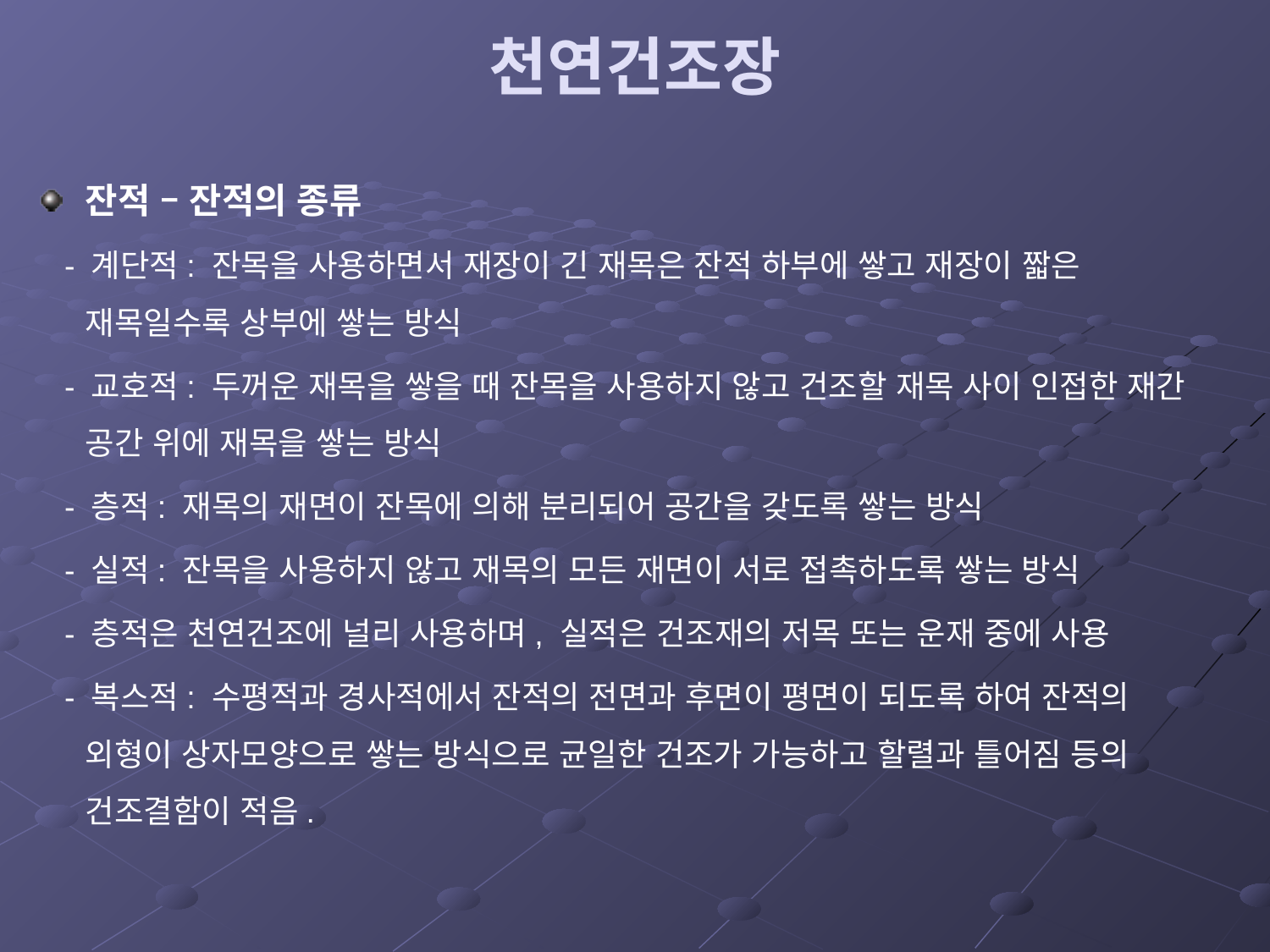

# 천연건조장
잔적 – 잔적의 종류
   - 계단적: 잔목을 사용하면서 재장이 긴 재목은 잔적 하부에 쌓고 재장이 짧은 재목일수록 상부에 쌓는 방식
   - 교호적: 두꺼운 재목을 쌓을 때 잔목을 사용하지 않고 건조할 재목 사이 인접한 재간 공간 위에 재목을 쌓는 방식
   - 층적: 재목의 재면이 잔목에 의해 분리되어 공간을 갖도록 쌓는 방식
   - 실적: 잔목을 사용하지 않고 재목의 모든 재면이 서로 접촉하도록 쌓는 방식
   - 층적은 천연건조에 널리 사용하며, 실적은 건조재의 저목 또는 운재 중에 사용
   - 복스적: 수평적과 경사적에서 잔적의 전면과 후면이 평면이 되도록 하여 잔적의 외형이 상자모양으로 쌓는 방식으로 균일한 건조가 가능하고 할렬과 틀어짐 등의 건조결함이 적음.